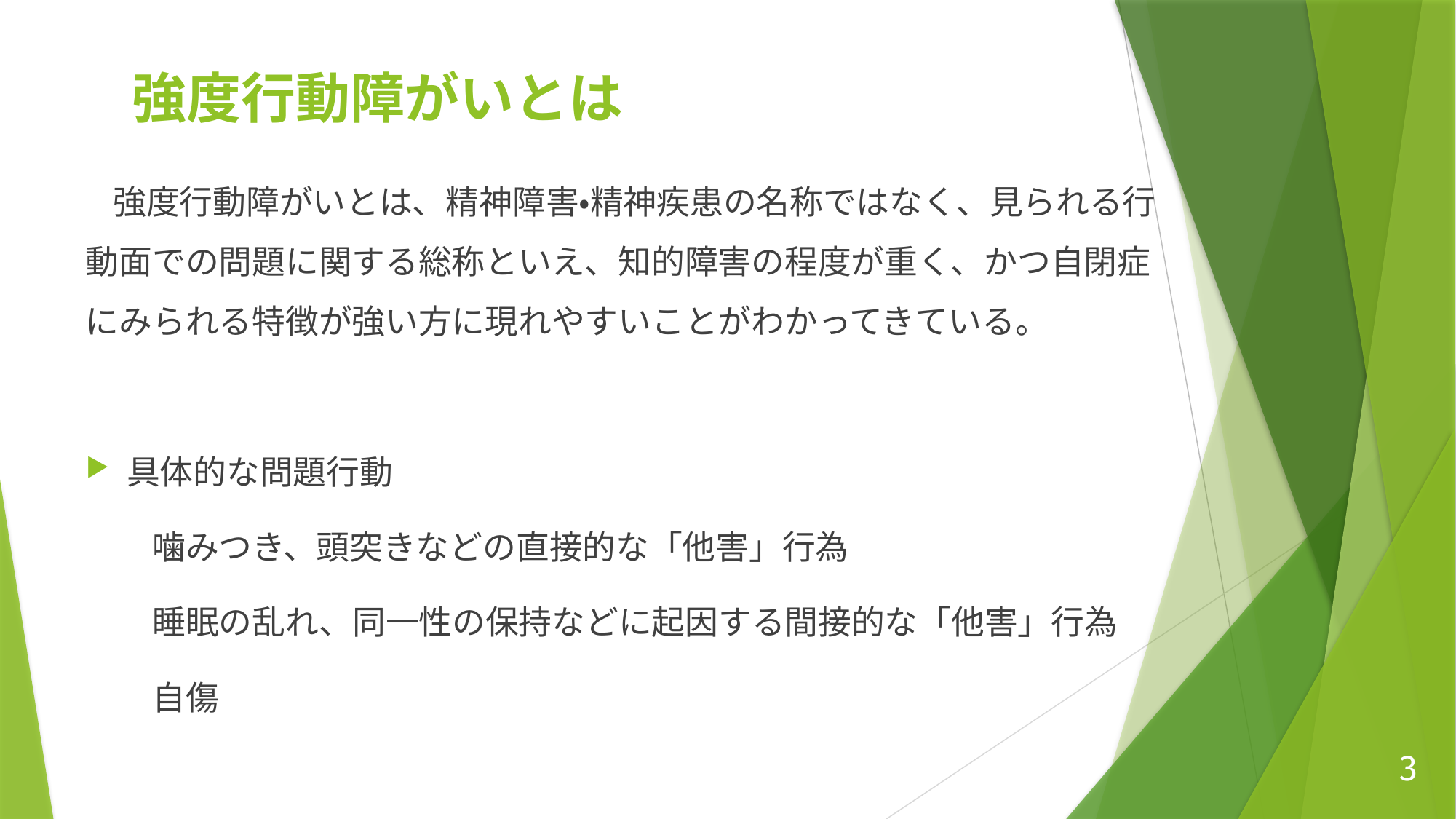

# 強度行動障がいとは
　強度行動障がいとは、精神障害・精神疾患の名称ではなく、見られる行動面での問題に関する総称といえ、知的障害の程度が重く、かつ自閉症にみられる特徴が強い方に現れやすいことがわかってきている。

具体的な問題行動
　　噛みつき、頭突きなどの直接的な「他害」行為
　　睡眠の乱れ、同一性の保持などに起因する間接的な「他害」行為
　　自傷
3